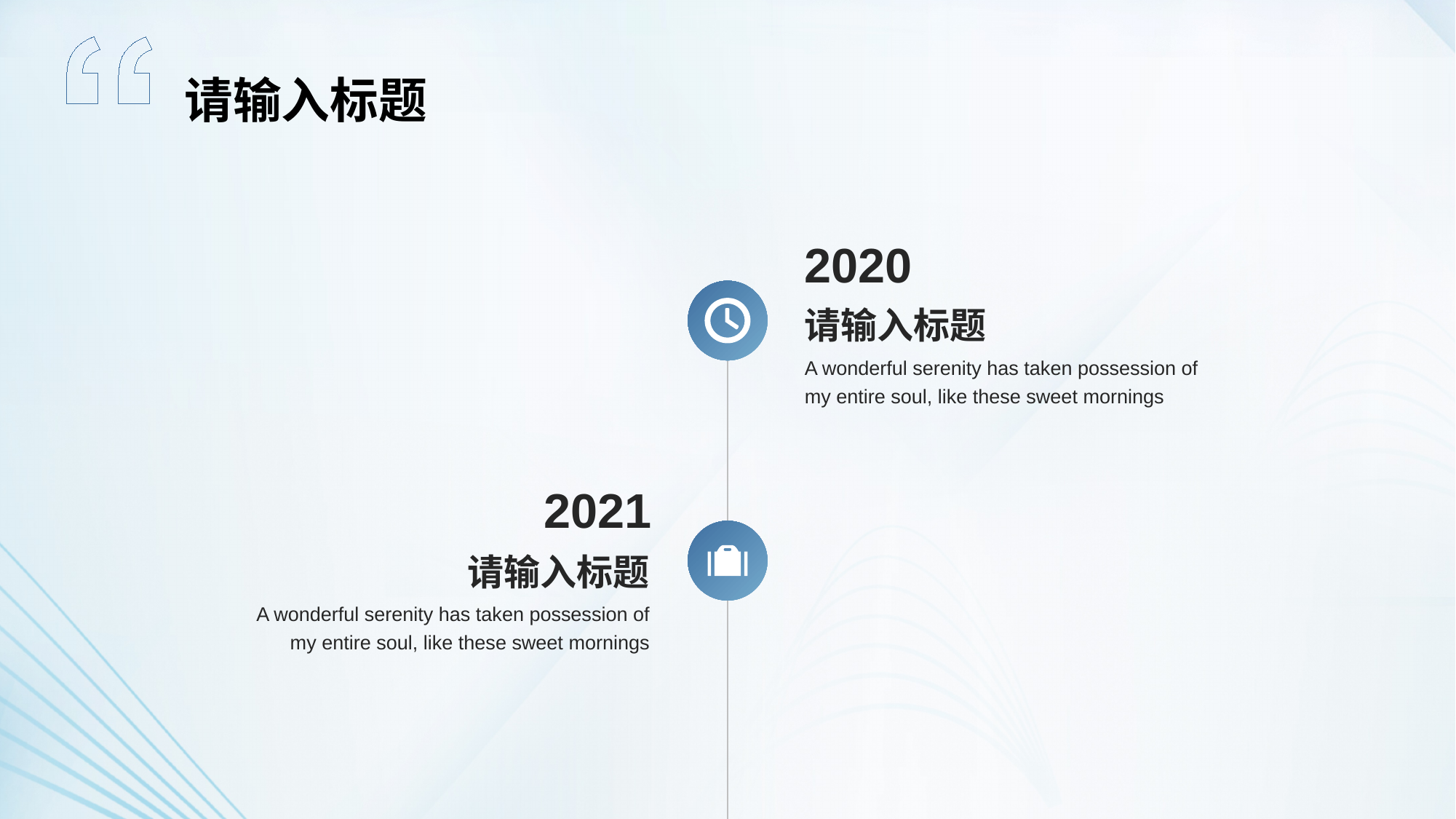

请输入标题
2020

请输入标题

A wonderful serenity has taken possession of my entire soul, like these sweet mornings
2021

请输入标题

A wonderful serenity has taken possession of my entire soul, like these sweet mornings